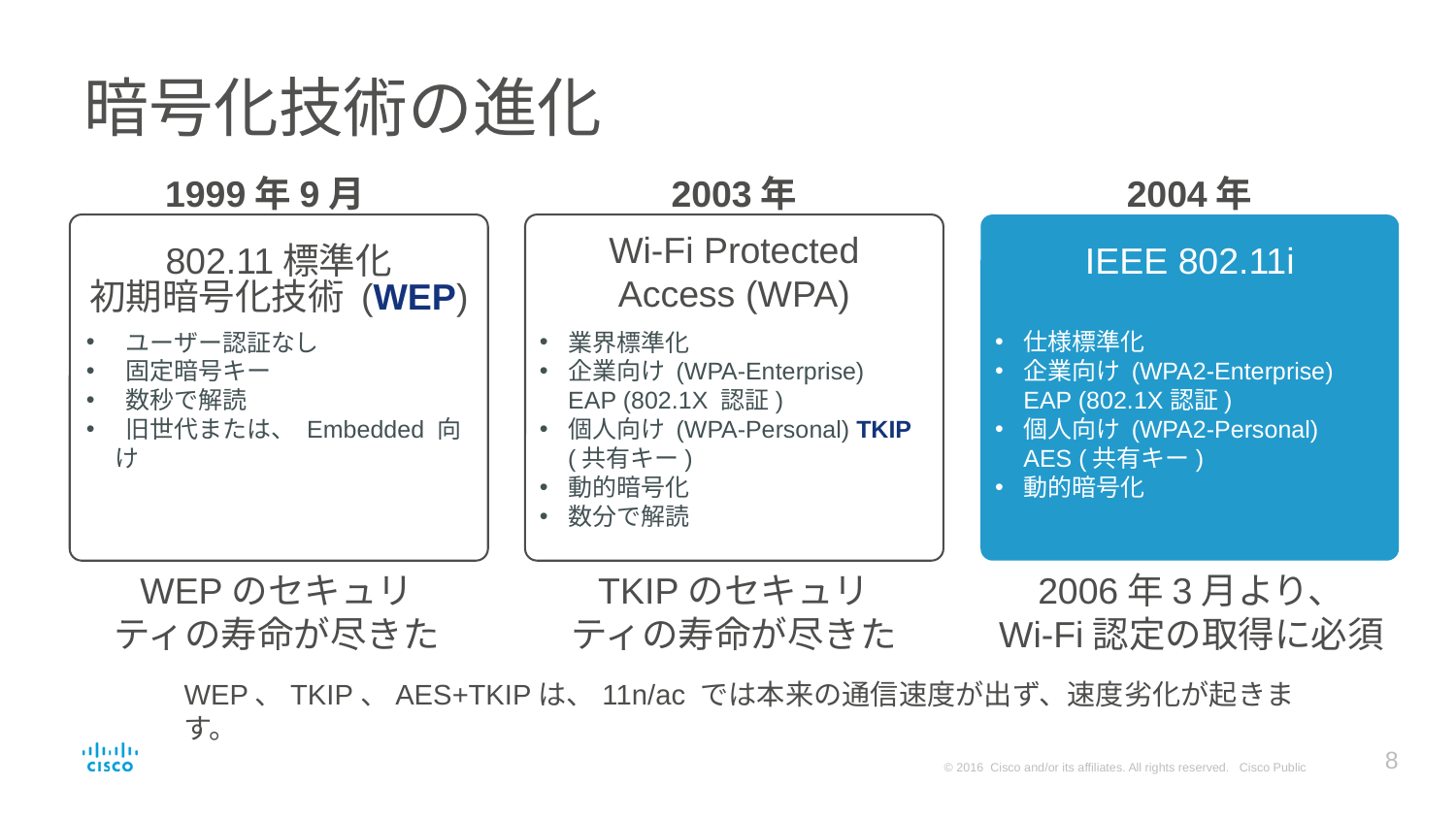

# 暗号化技術の進化
1999年9月
2003年
2004年

802.11標準化
Wi-Fi Protected Access (WPA)
IEEE 802.11i
初期暗号化技術 (WEP)
 ユーザー認証なし
 固定暗号キー
 数秒で解読
 旧世代または、 Embedded 向け
業界標準化
企業向け (WPA-Enterprise)
EAP (802.1X 認証)
個人向け (WPA-Personal) TKIP (共有キー)
動的暗号化
数分で解読
仕様標準化
企業向け (WPA2-Enterprise)
EAP (802.1X認証)
個人向け (WPA2-Personal)
AES (共有キー)
動的暗号化
2006年3月より、
Wi-Fi認定の取得に必須
TKIPのセキュリティの寿命が尽きた
WEPのセキュリティの寿命が尽きた
WEP、TKIP、AES+TKIPは、11n/ac では本来の通信速度が出ず、速度劣化が起きます。